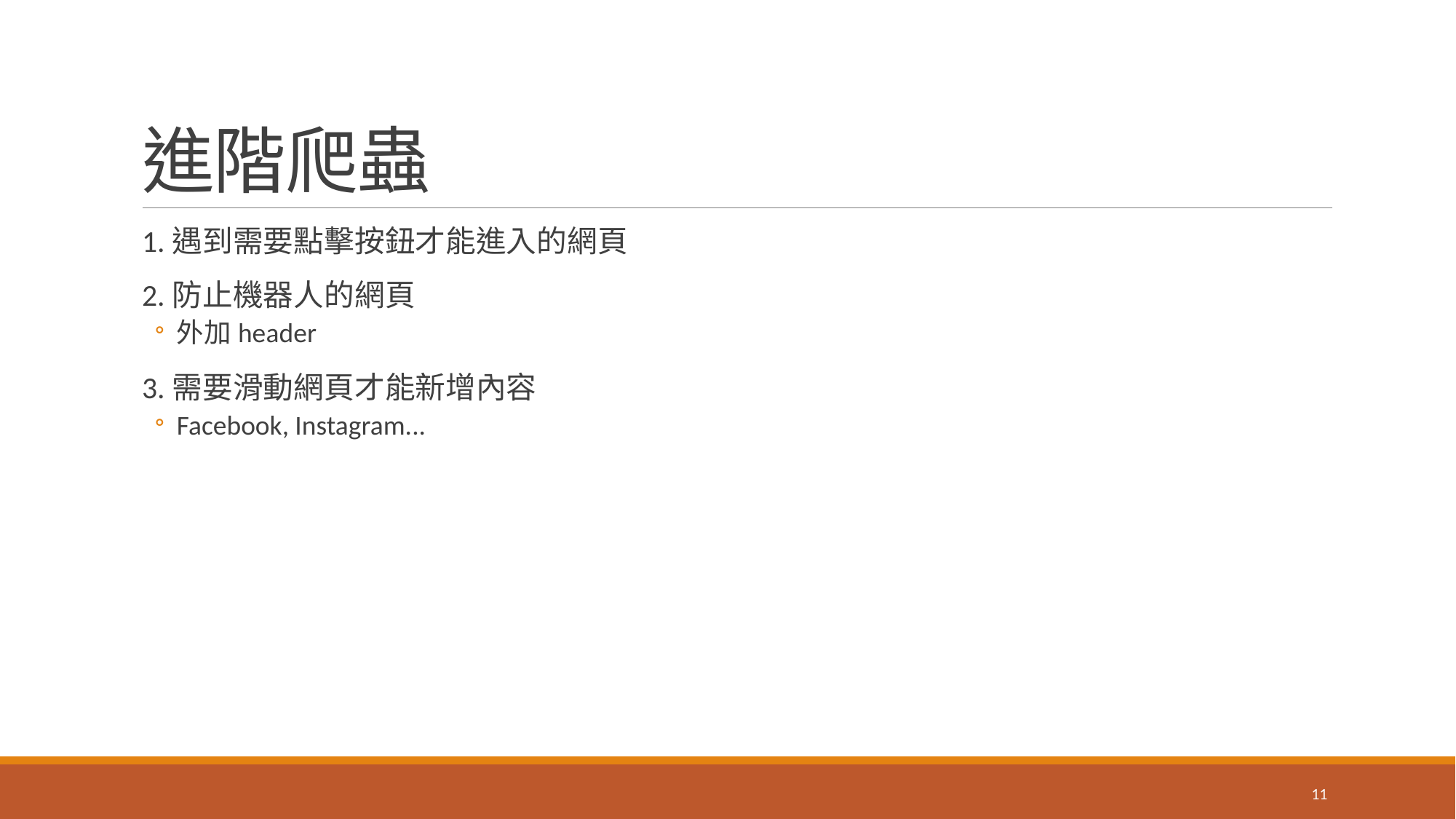

# 進階爬蟲
1.遇到需要點擊按鈕才能進入的網頁
2.防止機器人的網頁
外加header
3.需要滑動網頁才能新增內容
Facebook, Instagram...
11